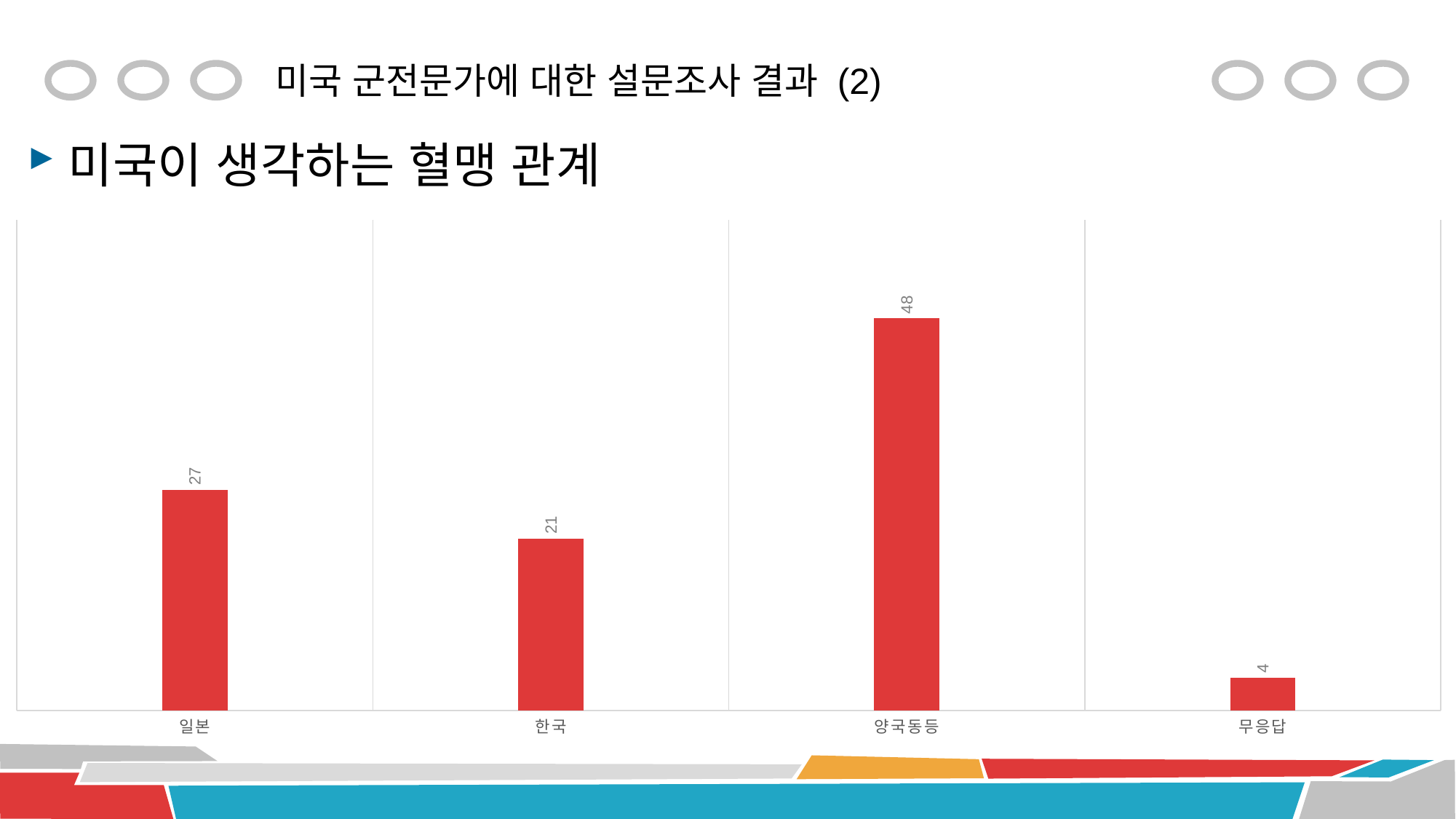

# 미국 군전문가에 대한 설문조사 결과 (2)
미국이 생각하는 혈맹 관계

### Chart

| Category | 계열 1 |
|---|---|
| 일본 | 27.0 |
| 한국 | 21.0 |
| 양국동등 | 48.0 |
| 무응답 | 4.0 |